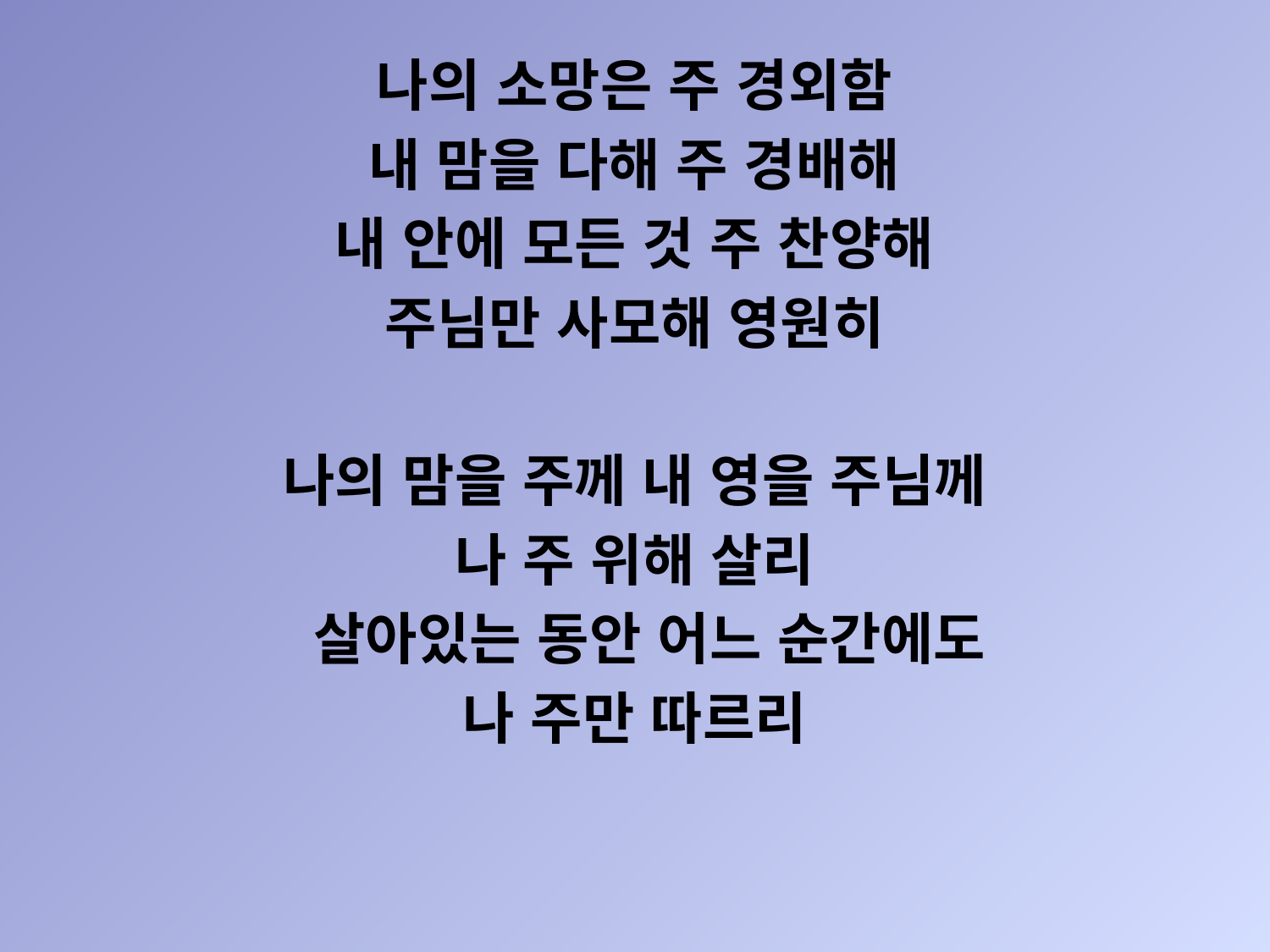

나의 소망은 주 경외함
내 맘을 다해 주 경배해
내 안에 모든 것 주 찬양해
주님만 사모해 영원히

나의 맘을 주께 내 영을 주님께
나 주 위해 살리
 살아있는 동안 어느 순간에도
나 주만 따르리